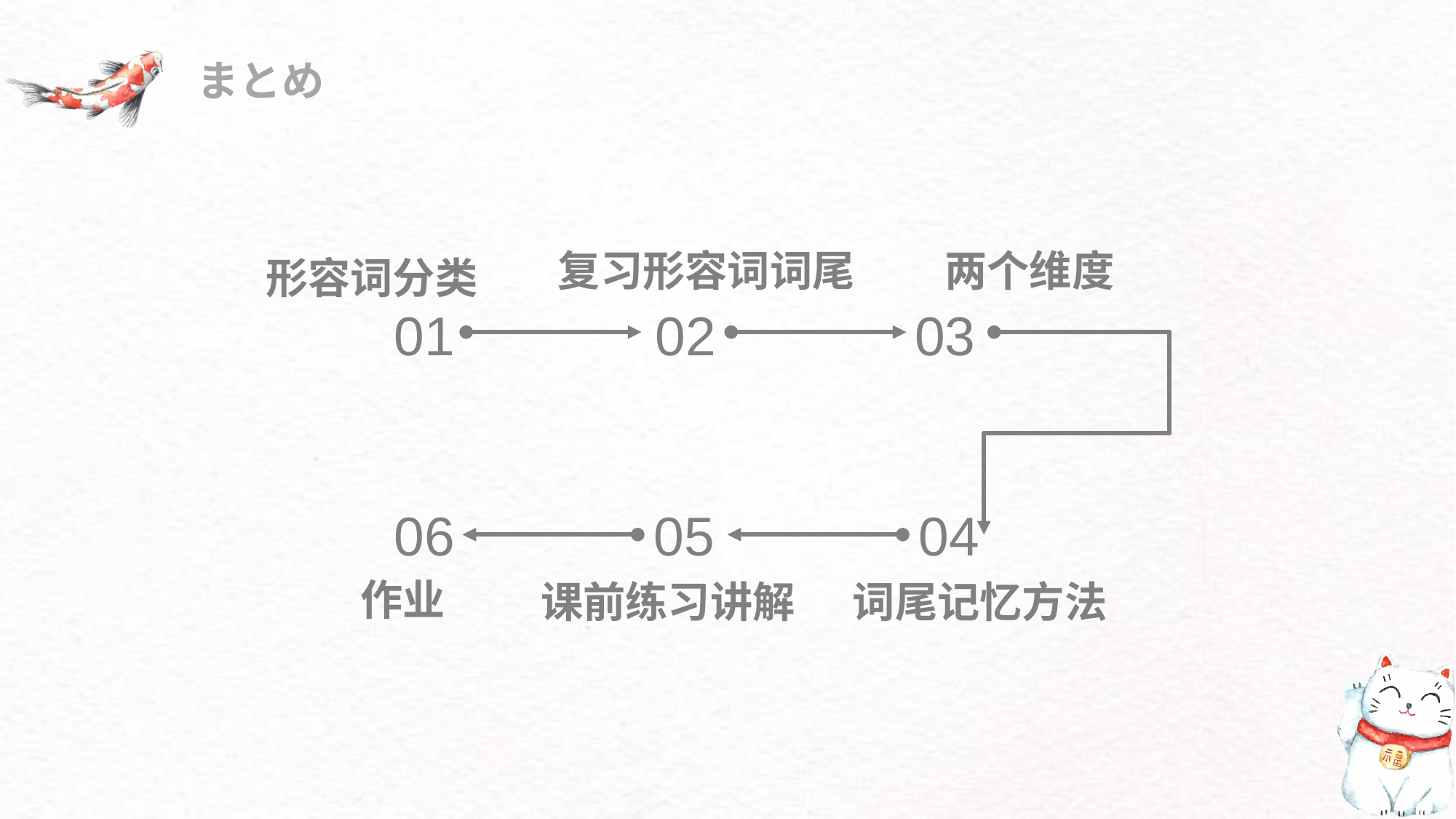

まとめ
复习形容词词尾
两个维度
形容词分类
01
02
03
06
05
04
作业
课前练习讲解
词尾记忆方法